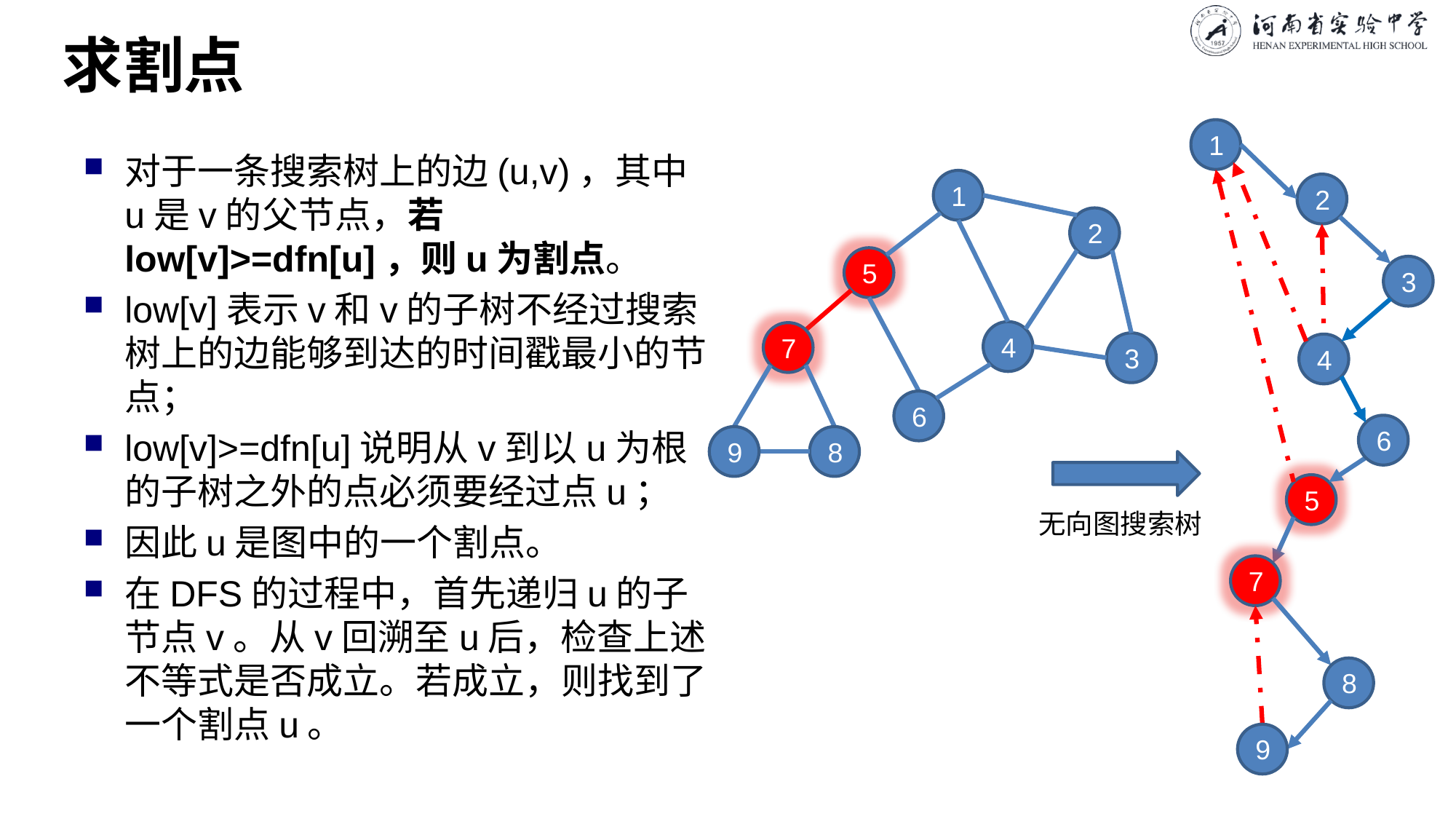

# 求割点
1
对于一条搜索树上的边(u,v)，其中u是v的父节点，若low[v]>=dfn[u]，则u为割点。
low[v]表示v和v的子树不经过搜索树上的边能够到达的时间戳最小的节点；
low[v]>=dfn[u]说明从v到以u为根的子树之外的点必须要经过点u；
因此u是图中的一个割点。
在DFS的过程中，首先递归u的子节点v。从v回溯至u后，检查上述不等式是否成立。若成立，则找到了一个割点u。

1
2
2
5
3
4
7
3
4
6
6
9
8

5
无向图搜索树
7
8
9